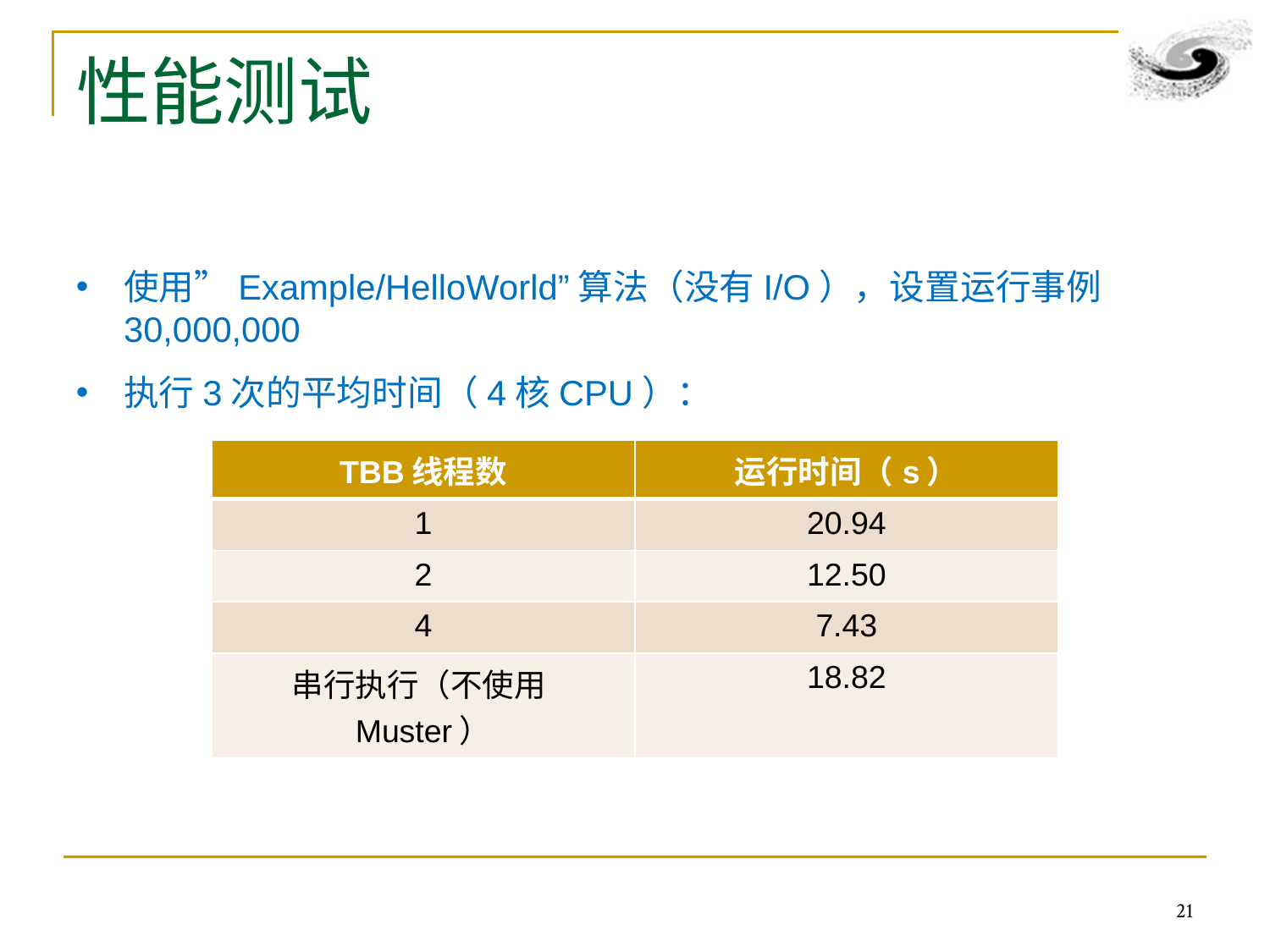

# 性能测试
使用”Example/HelloWorld”算法（没有I/O），设置运行事例30,000,000
执行3次的平均时间（4核CPU）：
| TBB线程数 | 运行时间（s） |
| --- | --- |
| 1 | 20.94 |
| 2 | 12.50 |
| 4 | 7.43 |
| 串行执行（不使用Muster） | 18.82 |
21